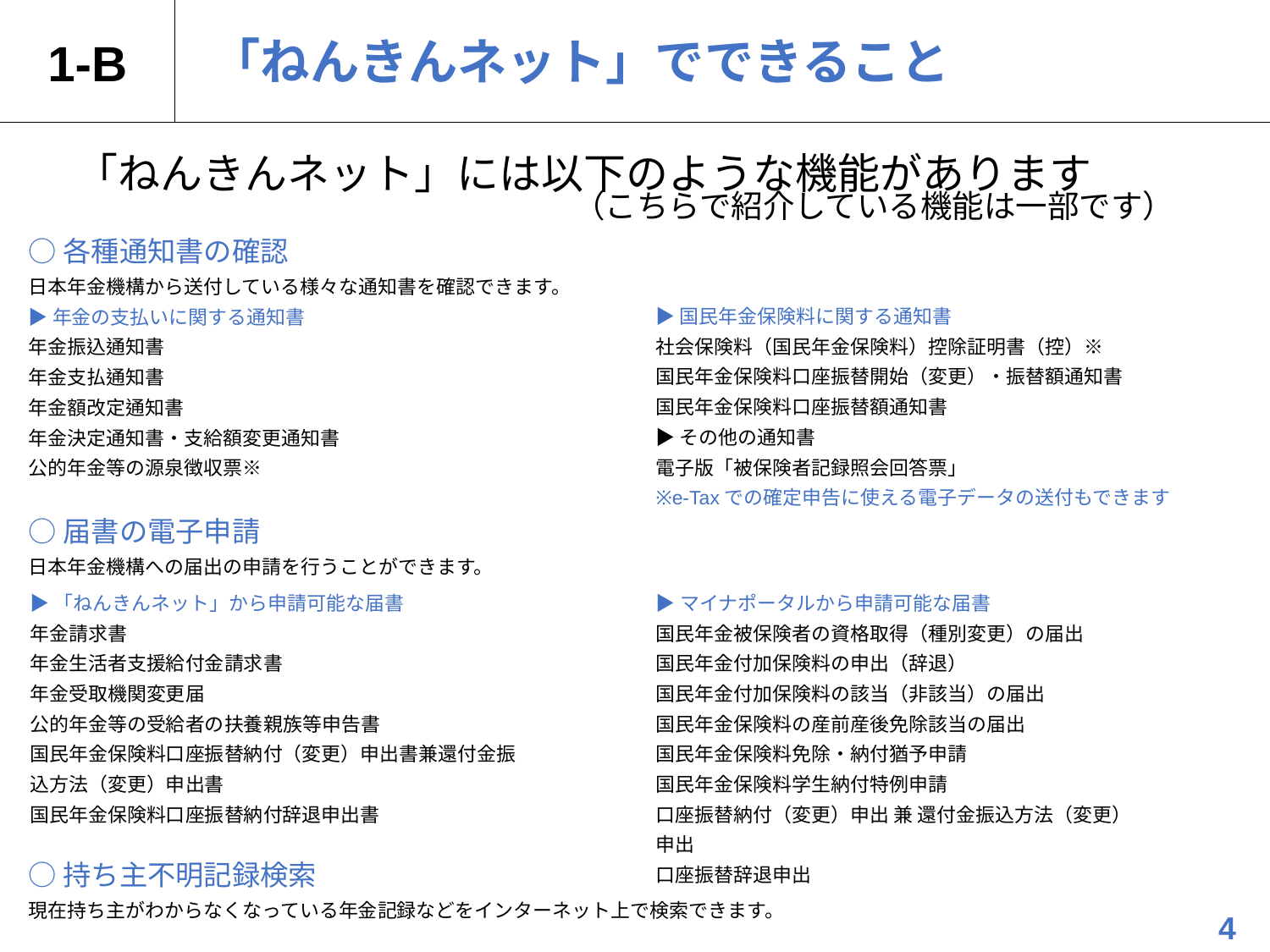

# 1-B
「ねんきんネット」でできること
「ねんきんネット」には以下のような機能があります
（こちらで紹介している機能は一部です）
○各種通知書の確認
日本年金機構から送付している様々な通知書を確認できます。
▶年金の支払いに関する通知書
年金振込通知書
年金支払通知書
年金額改定通知書
年金決定通知書・支給額変更通知書
公的年金等の源泉徴収票※

○届書の電子申請
日本年金機構への届出の申請を行うことができます。

○持ち主不明記録検索
現在持ち主がわからなくなっている年金記録などをインターネット上で検索できます。
▶国民年金保険料に関する通知書
社会保険料（国民年金保険料）控除証明書（控）※
国民年金保険料口座振替開始（変更）・振替額通知書
国民年金保険料口座振替額通知書
▶その他の通知書
電子版「被保険者記録照会回答票」
※e-Taxでの確定申告に使える電子データの送付もできます
▶マイナポータルから申請可能な届書
国民年金被保険者の資格取得（種別変更）の届出
国民年金付加保険料の申出（辞退）
国民年金付加保険料の該当（非該当）の届出
国民年金保険料の産前産後免除該当の届出
国民年金保険料免除・納付猶予申請
国民年金保険料学生納付特例申請
口座振替納付（変更）申出 兼 還付金振込方法（変更）申出
口座振替辞退申出
▶「ねんきんネット」から申請可能な届書
年金請求書
年金生活者支援給付金請求書
年金受取機関変更届
公的年金等の受給者の扶養親族等申告書
国民年金保険料口座振替納付（変更）申出書兼還付金振込方法（変更）申出書
国民年金保険料口座振替納付辞退申出書
4